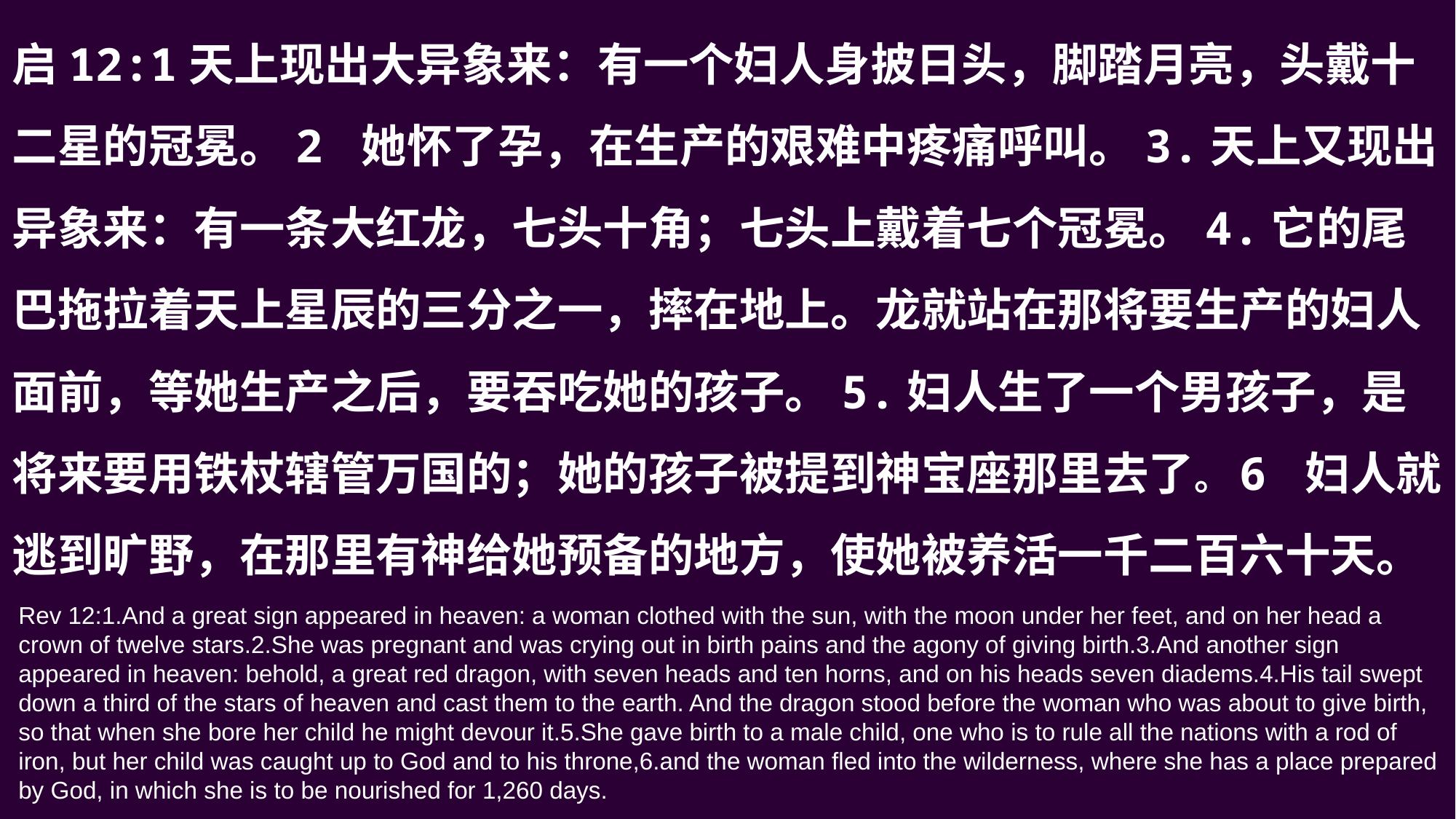

启12:1天上现出大异象来：有一个妇人身披日头，脚踏月亮，头戴十二星的冠冕。2 她怀了孕，在生产的艰难中疼痛呼叫。3.天上又现出异象来：有一条大红龙，七头十角；七头上戴着七个冠冕。4.它的尾巴拖拉着天上星辰的三分之一，摔在地上。龙就站在那将要生产的妇人面前，等她生产之后，要吞吃她的孩子。5.妇人生了一个男孩子，是将来要用铁杖辖管万国的；她的孩子被提到神宝座那里去了。6 妇人就逃到旷野，在那里有神给她预备的地方，使她被养活一千二百六十天。
Rev 12:1.And a great sign appeared in heaven: a woman clothed with the sun, with the moon under her feet, and on her head a crown of twelve stars.2.She was pregnant and was crying out in birth pains and the agony of giving birth.3.And another sign appeared in heaven: behold, a great red dragon, with seven heads and ten horns, and on his heads seven diadems.4.His tail swept down a third of the stars of heaven and cast them to the earth. And the dragon stood before the woman who was about to give birth, so that when she bore her child he might devour it.5.She gave birth to a male child, one who is to rule all the nations with a rod of iron, but her child was caught up to God and to his throne,6.and the woman fled into the wilderness, where she has a place prepared by God, in which she is to be nourished for 1,260 days.